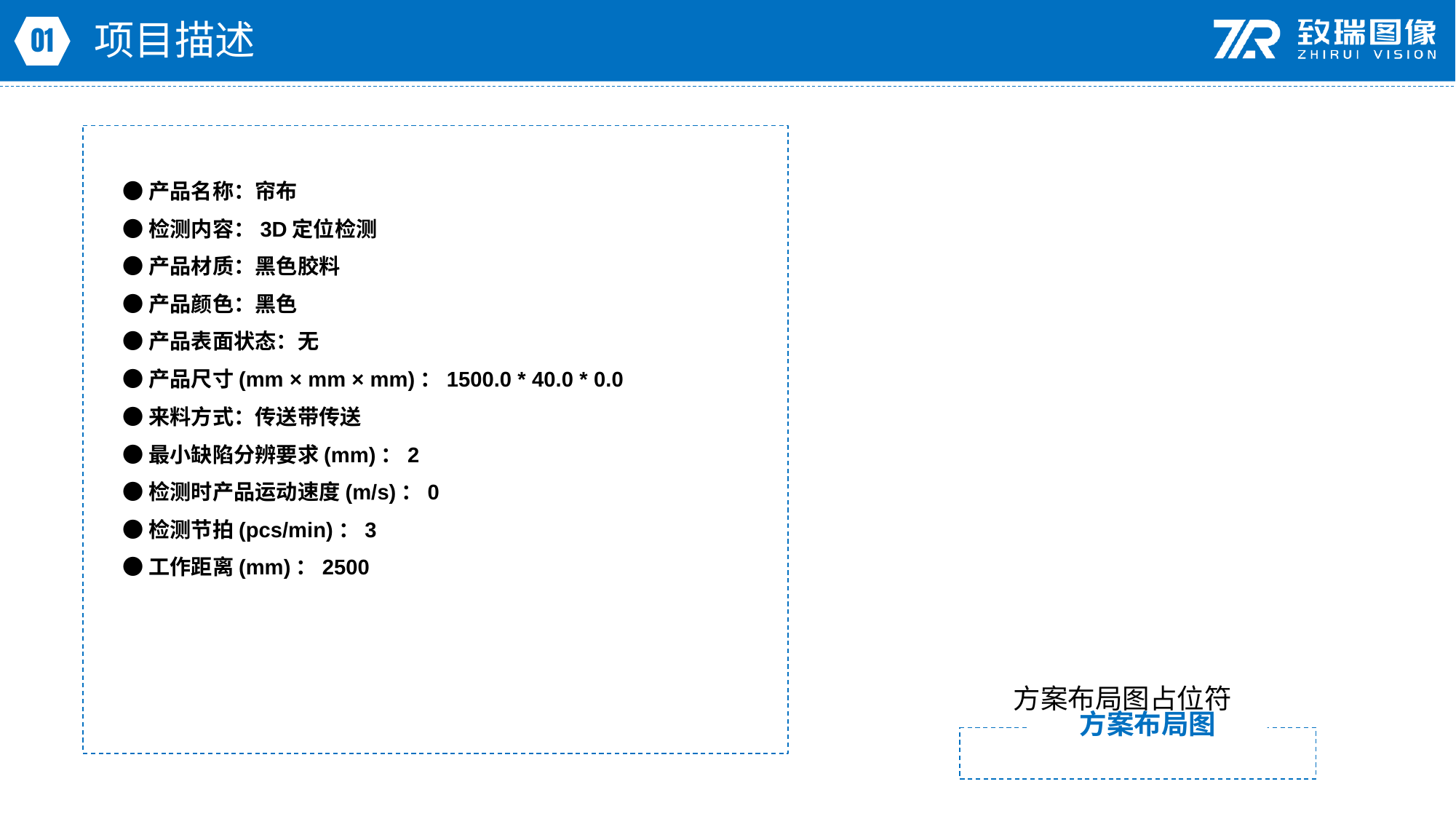

项目描述
01

●产品名称：帘布
●检测内容：3D定位检测
●产品材质：黑色胶料
●产品颜色：黑色
●产品表面状态：无
●产品尺寸(mm × mm × mm)：1500.0 * 40.0 * 0.0
●来料方式：传送带传送
●最小缺陷分辨要求(mm)：2
●检测时产品运动速度(m/s)：0
●检测节拍(pcs/min)：3
●工作距离(mm)：2500
方案布局图占位符
方案布局图